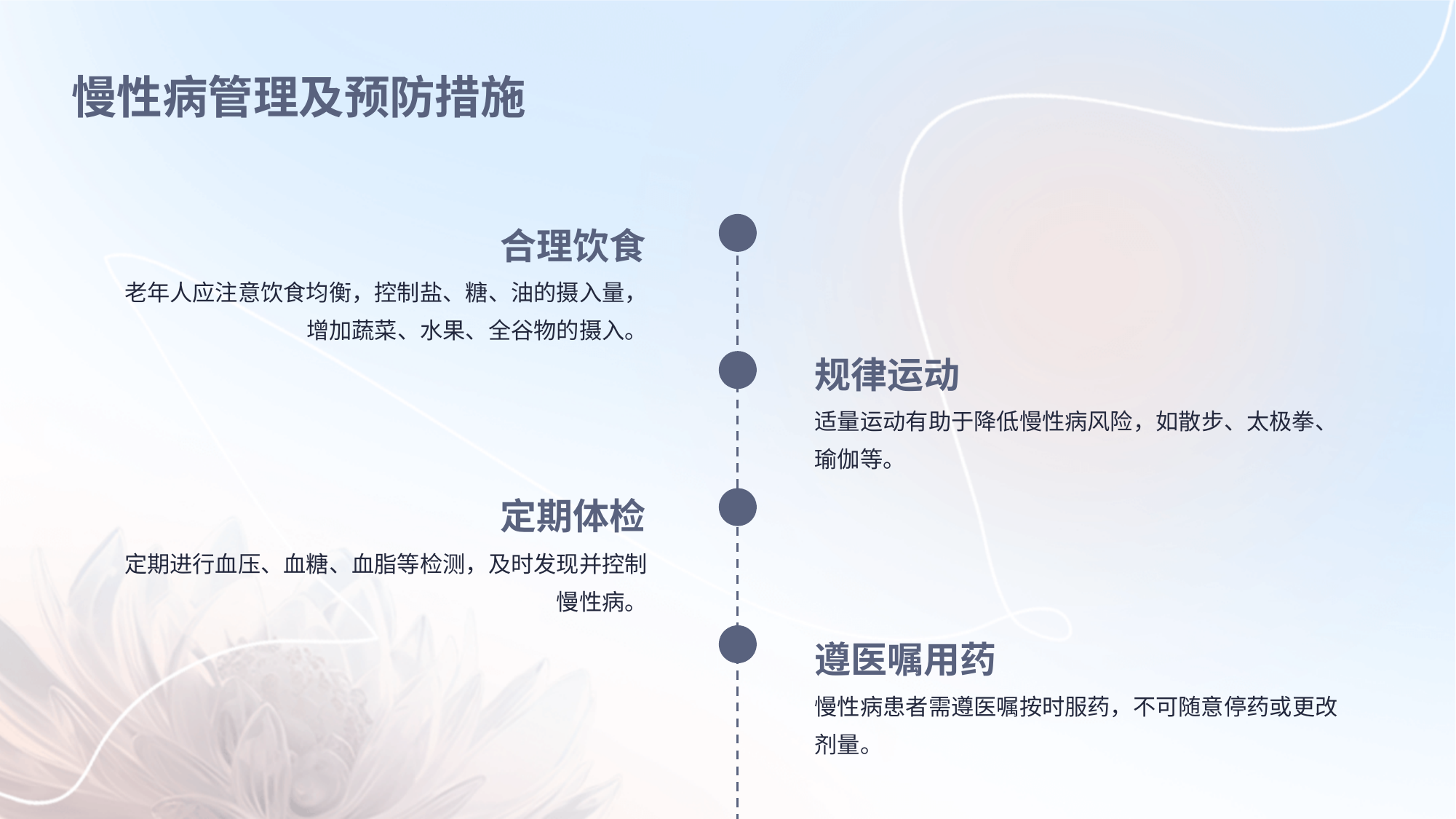

慢性病管理及预防措施
合理饮食

老年人应注意饮食均衡，控制盐、糖、油的摄入量，增加蔬菜、水果、全谷物的摄入。
规律运动

适量运动有助于降低慢性病风险，如散步、太极拳、瑜伽等。
定期体检

定期进行血压、血糖、血脂等检测，及时发现并控制慢性病。
遵医嘱用药

慢性病患者需遵医嘱按时服药，不可随意停药或更改剂量。